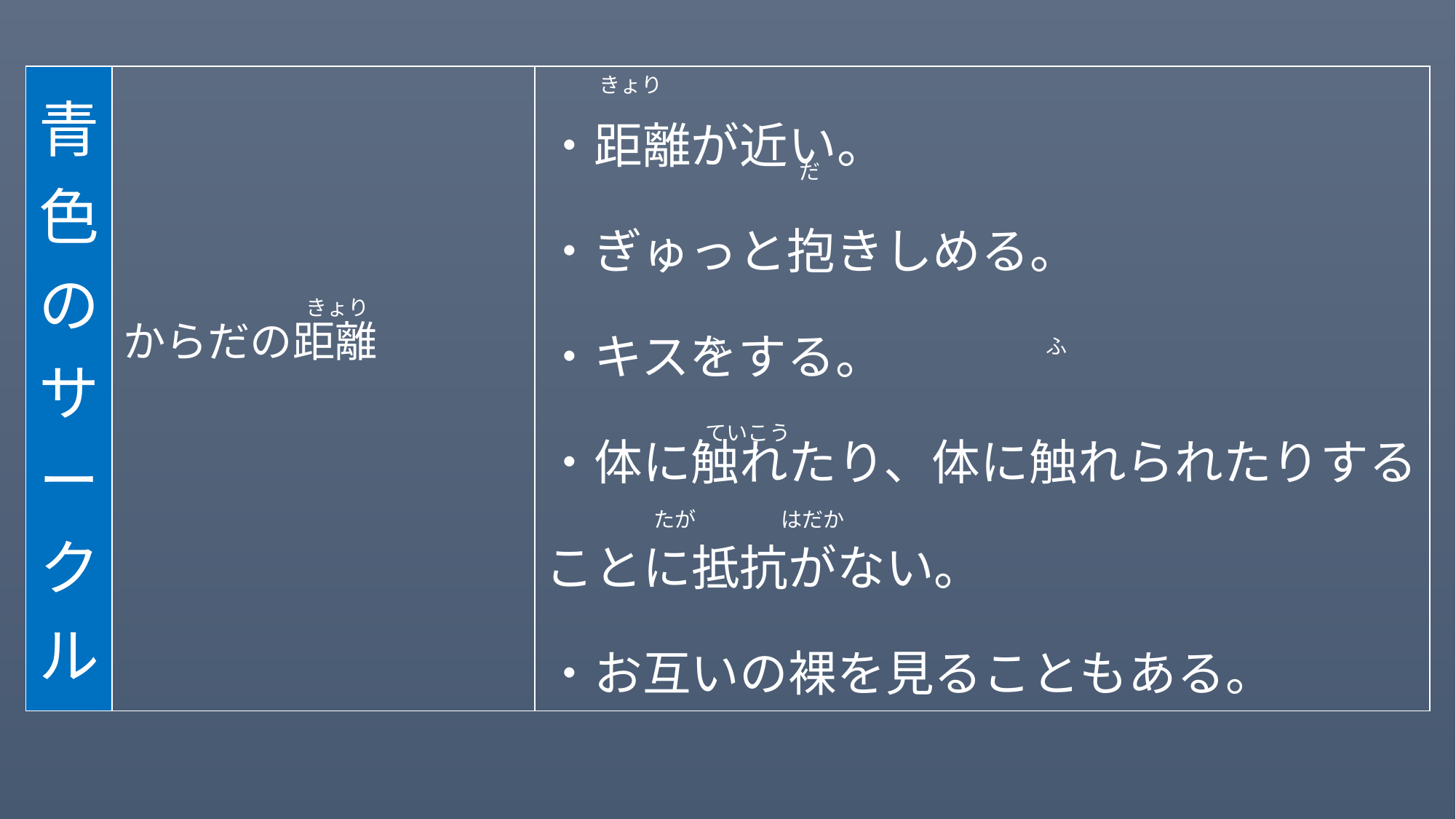

| 青色のサークル | からだの距離 | ・距離が近い。 ・ぎゅっと抱きしめる。 ・キスをする。 ・体に触れたり、体に触れられたりすることに抵抗がない。 ・お互いの裸を見ることもある。 |
| --- | --- | --- |
きょり
だ
きょり
　　　　　ふ　　　　　　　　　　　　　　　ふ
　　　　　ていこう
　　　　　たが　　　　はだか